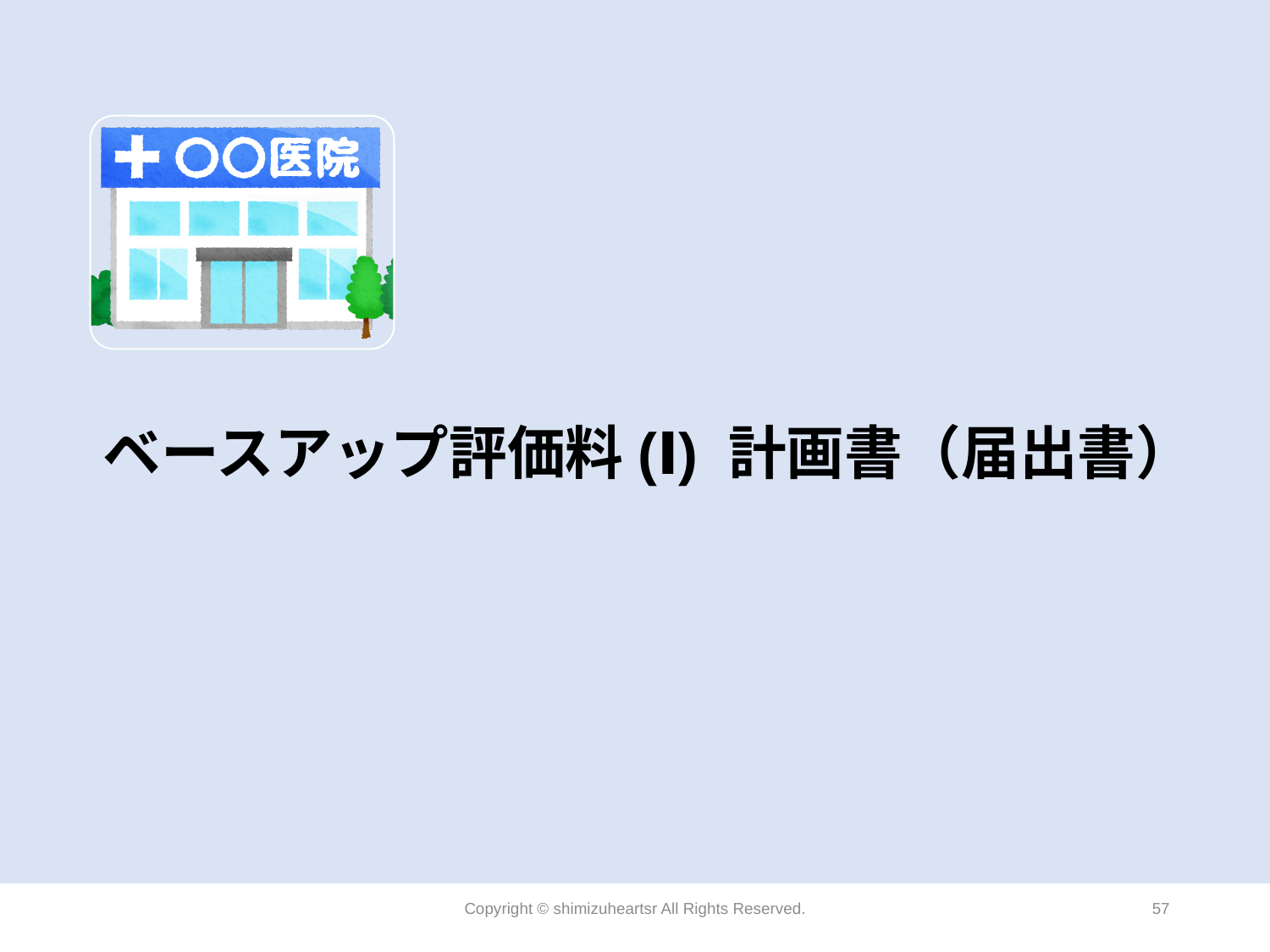

ベースアップ評価料(Ⅰ) 計画書（届出書）
Copyright © shimizuheartsr All Rights Reserved.
57